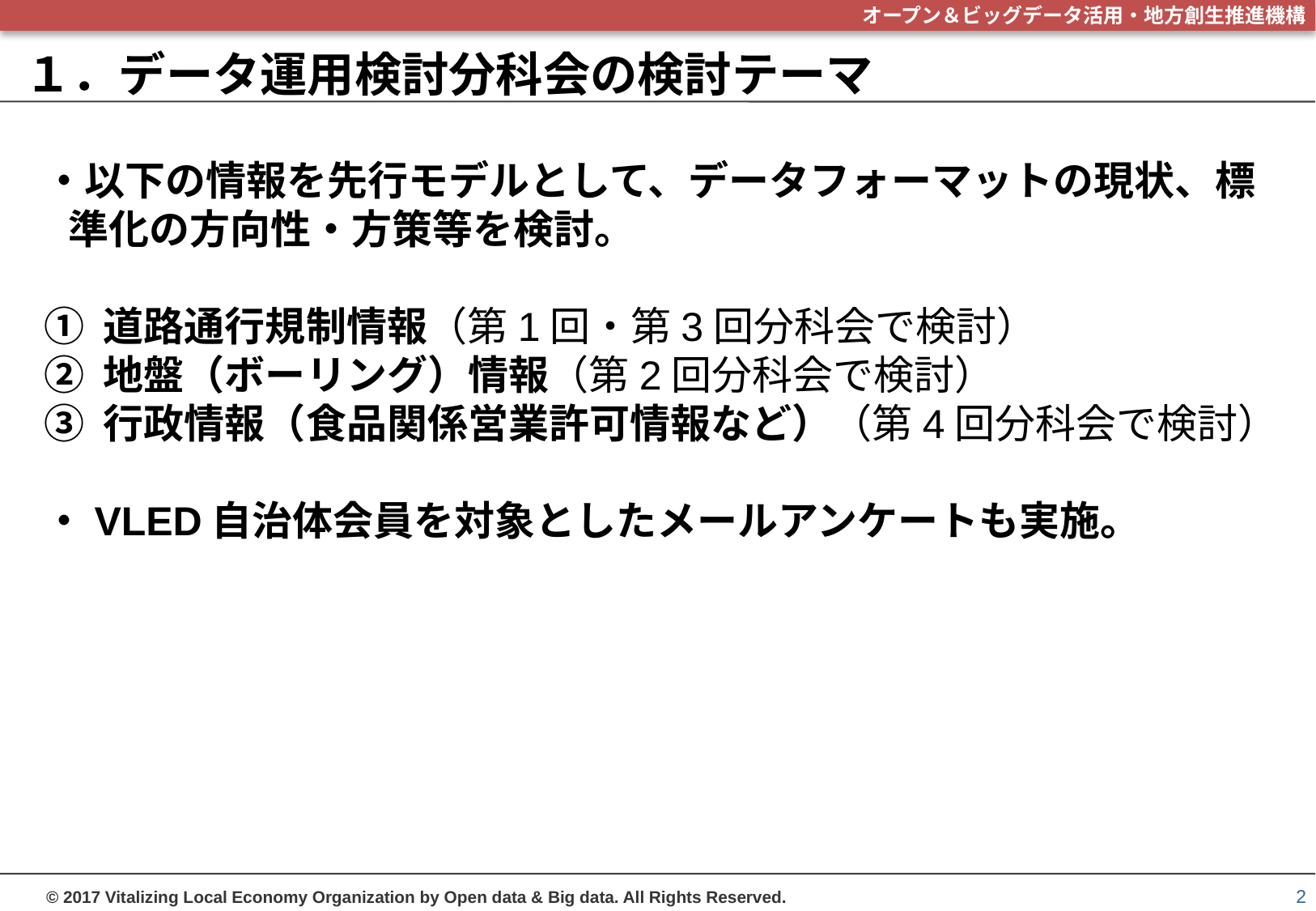

# １．データ運用検討分科会の検討テーマ

・以下の情報を先行モデルとして、データフォーマットの現状、標準化の方向性・方策等を検討。

① 道路通行規制情報（第1回・第3回分科会で検討）
② 地盤（ボーリング）情報（第2回分科会で検討）
③ 行政情報（食品関係営業許可情報など）（第4回分科会で検討）

・VLED自治体会員を対象としたメールアンケートも実施。
2